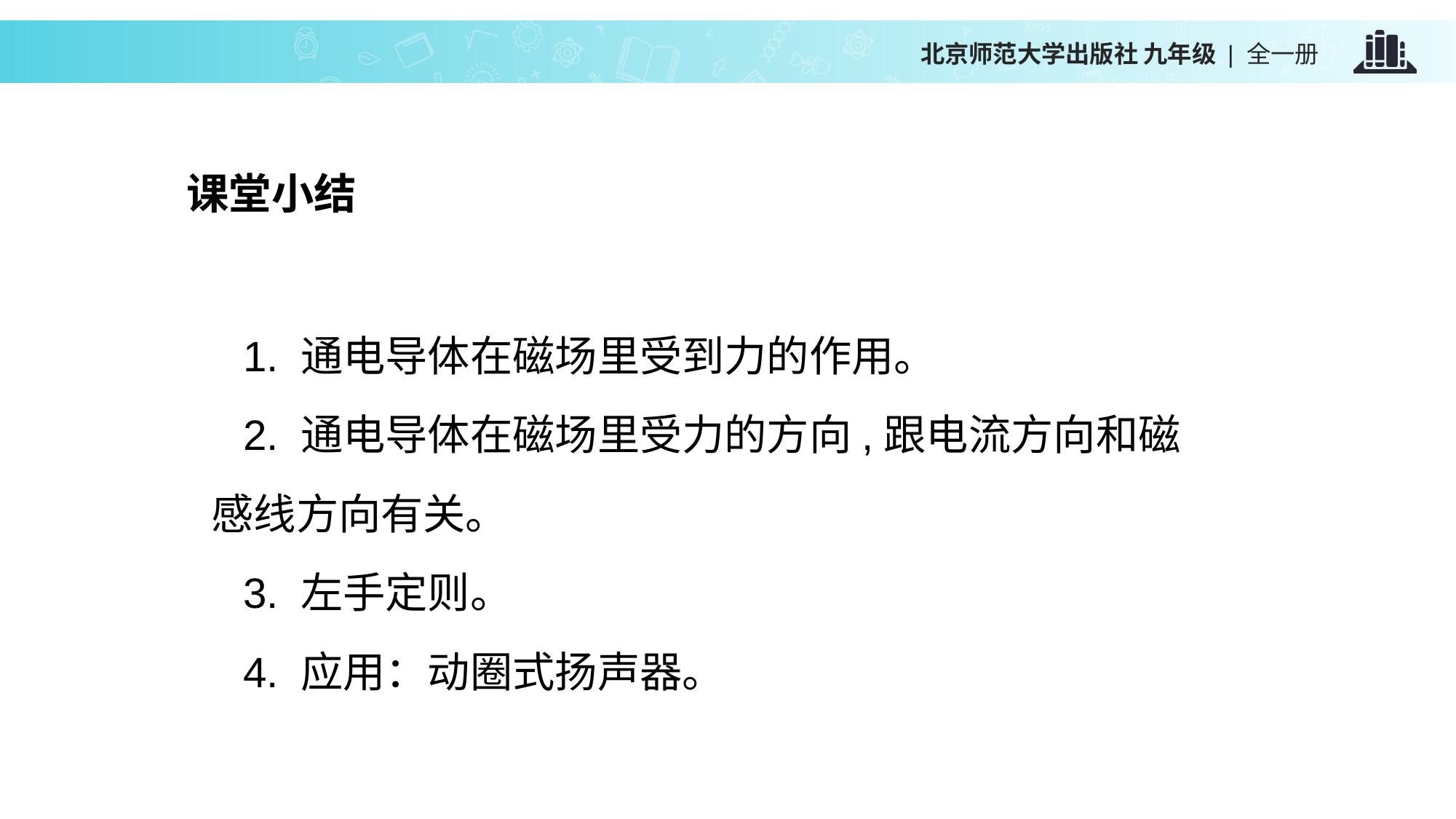

课堂小结
1. 通电导体在磁场里受到力的作用。
2. 通电导体在磁场里受力的方向,跟电流方向和磁感线方向有关。
3. 左手定则。
4. 应用：动圈式扬声器。